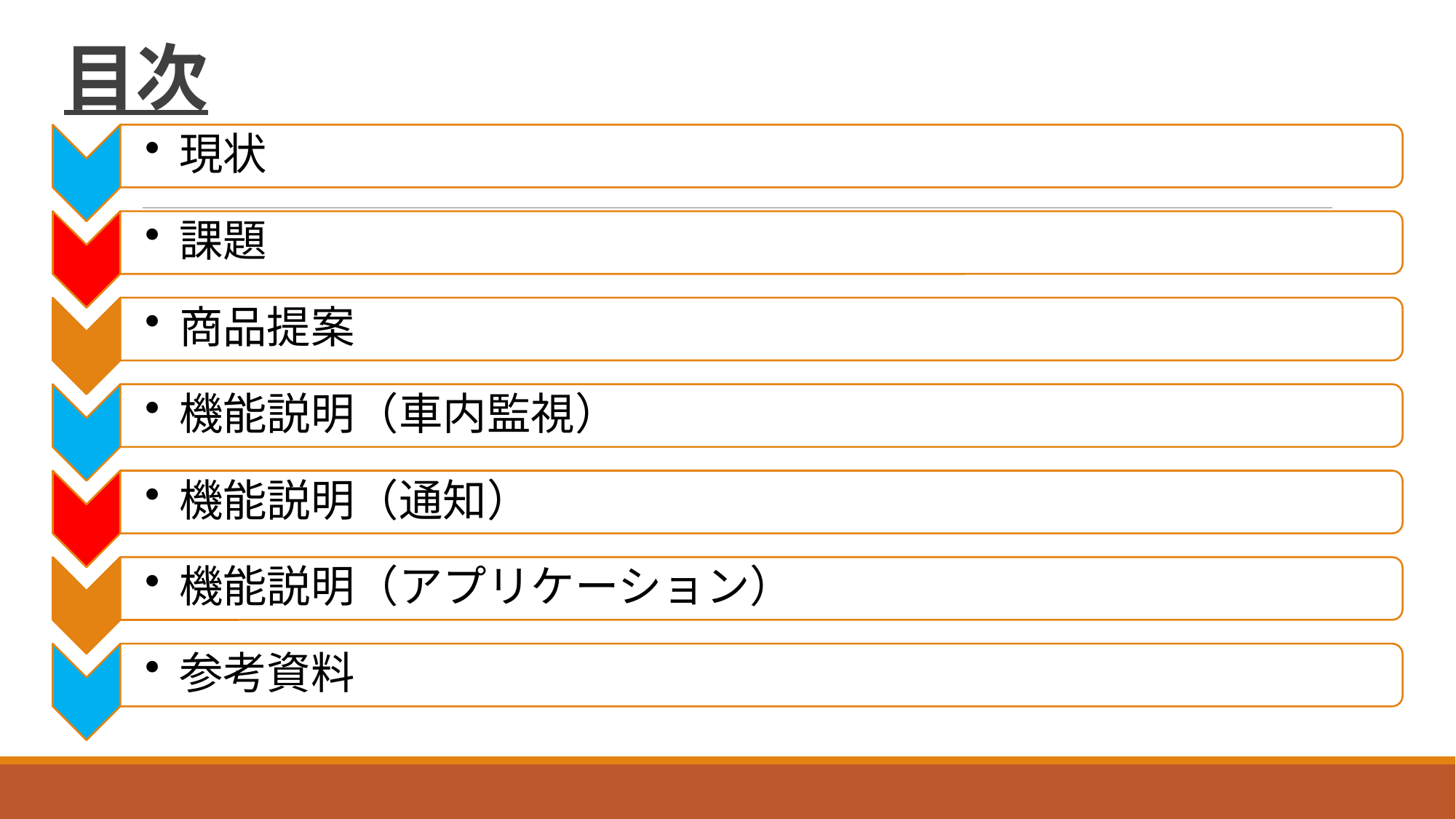

目次

現状

課題

商品提案

機能説明（車内監視）

機能説明（通知）

機能説明（アプリケーション）

参考資料